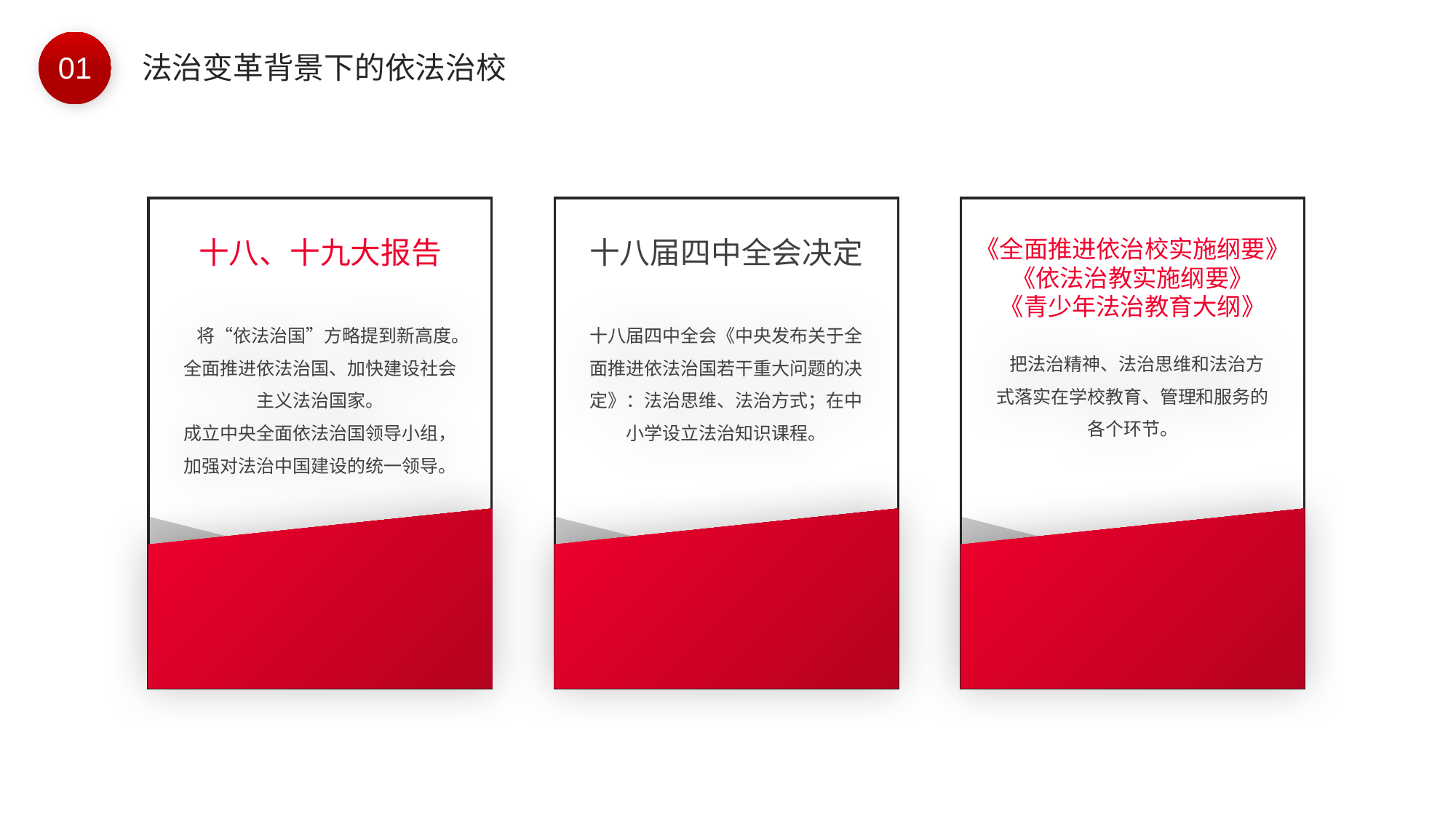

BY YUSHEN

01
法治变革背景下的依法治校

十八、十九大报告
 将“依法治国”方略提到新高度。全面推进依法治国、加快建设社会主义法治国家。
成立中央全面依法治国领导小组，加强对法治中国建设的统一领导。

十八届四中全会决定
十八届四中全会《中央发布关于全面推进依法治国若干重大问题的决定》：法治思维、法治方式；在中小学设立法治知识课程。

《全面推进依治校实施纲要》
《依法治教实施纲要》
《青少年法治教育大纲》
 把法治精神、法治思维和法治方式落实在学校教育、管理和服务的各个环节。